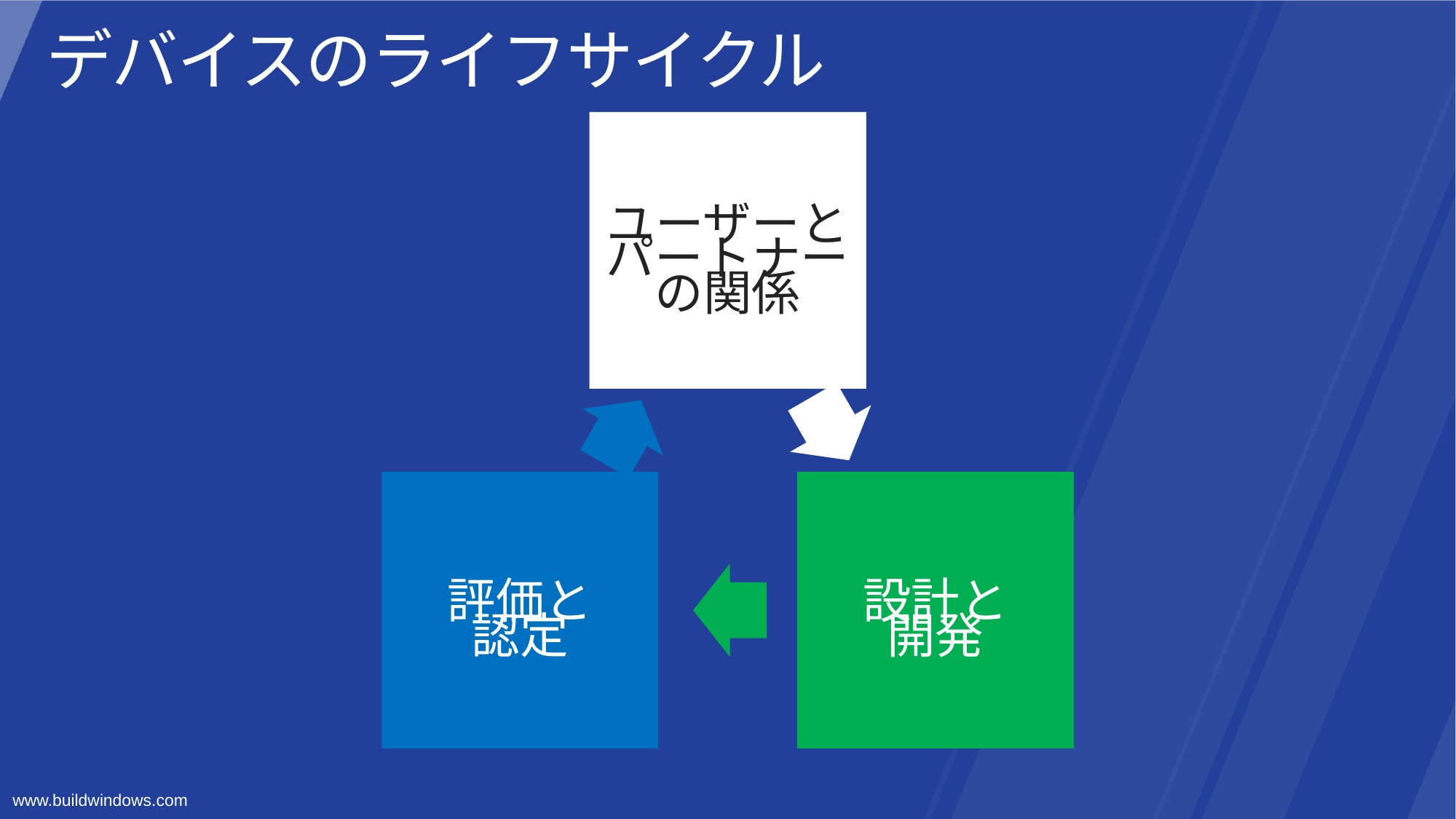

# デバイスのライフサイクル
ユーザーとパートナーの関係

設計と
開発

評価と
認定